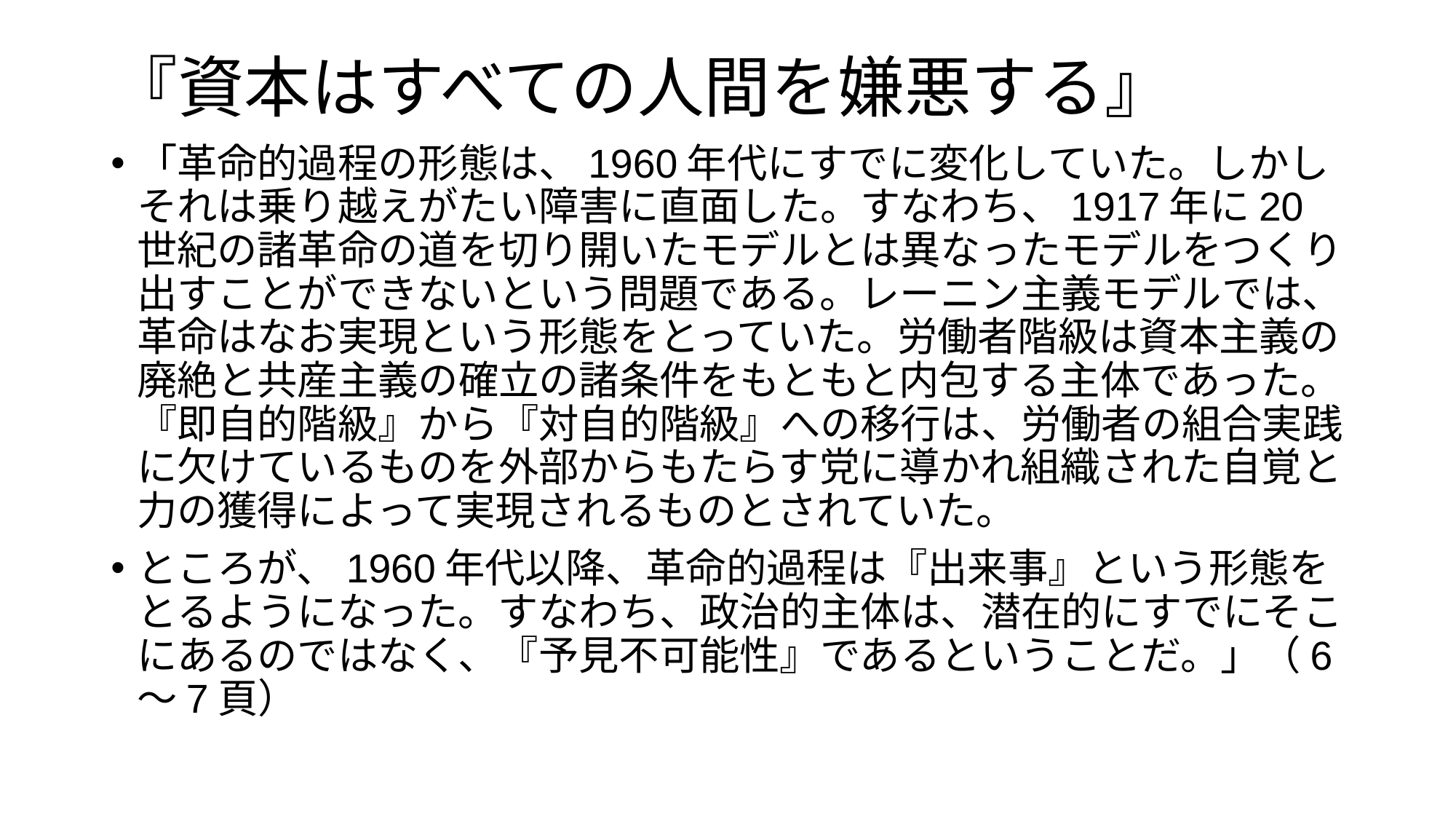

# 『資本はすべての人間を嫌悪する』
「革命的過程の形態は、1960年代にすでに変化していた。しかしそれは乗り越えがたい障害に直面した。すなわち、1917年に20世紀の諸革命の道を切り開いたモデルとは異なったモデルをつくり出すことができないという問題である。レーニン主義モデルでは、革命はなお実現という形態をとっていた。労働者階級は資本主義の廃絶と共産主義の確立の諸条件をもともと内包する主体であった。『即自的階級』から『対自的階級』への移行は、労働者の組合実践に欠けているものを外部からもたらす党に導かれ組織された自覚と力の獲得によって実現されるものとされていた。
ところが、1960年代以降、革命的過程は『出来事』という形態をとるようになった。すなわち、政治的主体は、潜在的にすでにそこにあるのではなく、『予見不可能性』であるということだ。」（6～7頁）